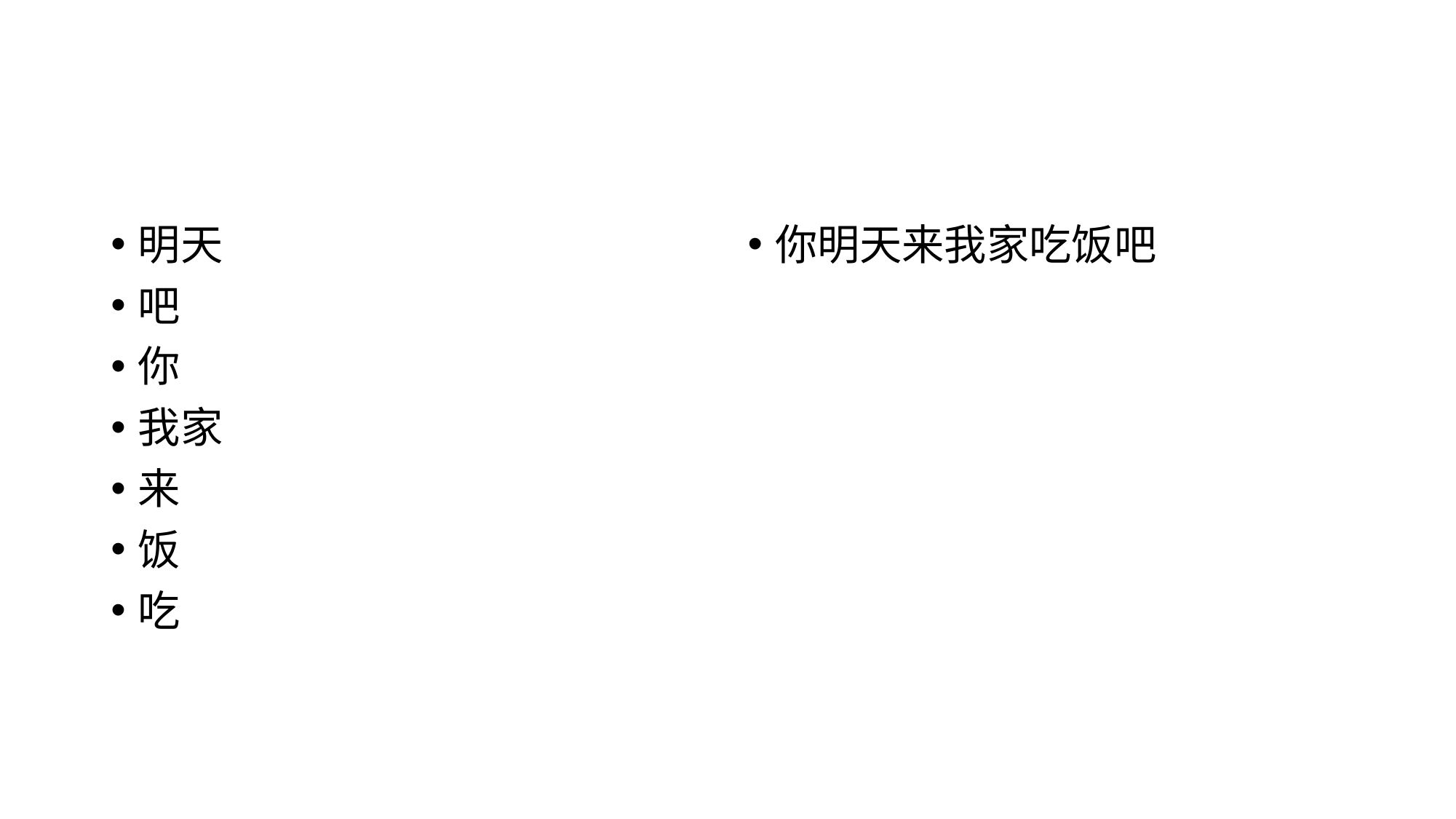

#
明天
吧
你
我家
来
饭
吃
你明天来我家吃饭吧